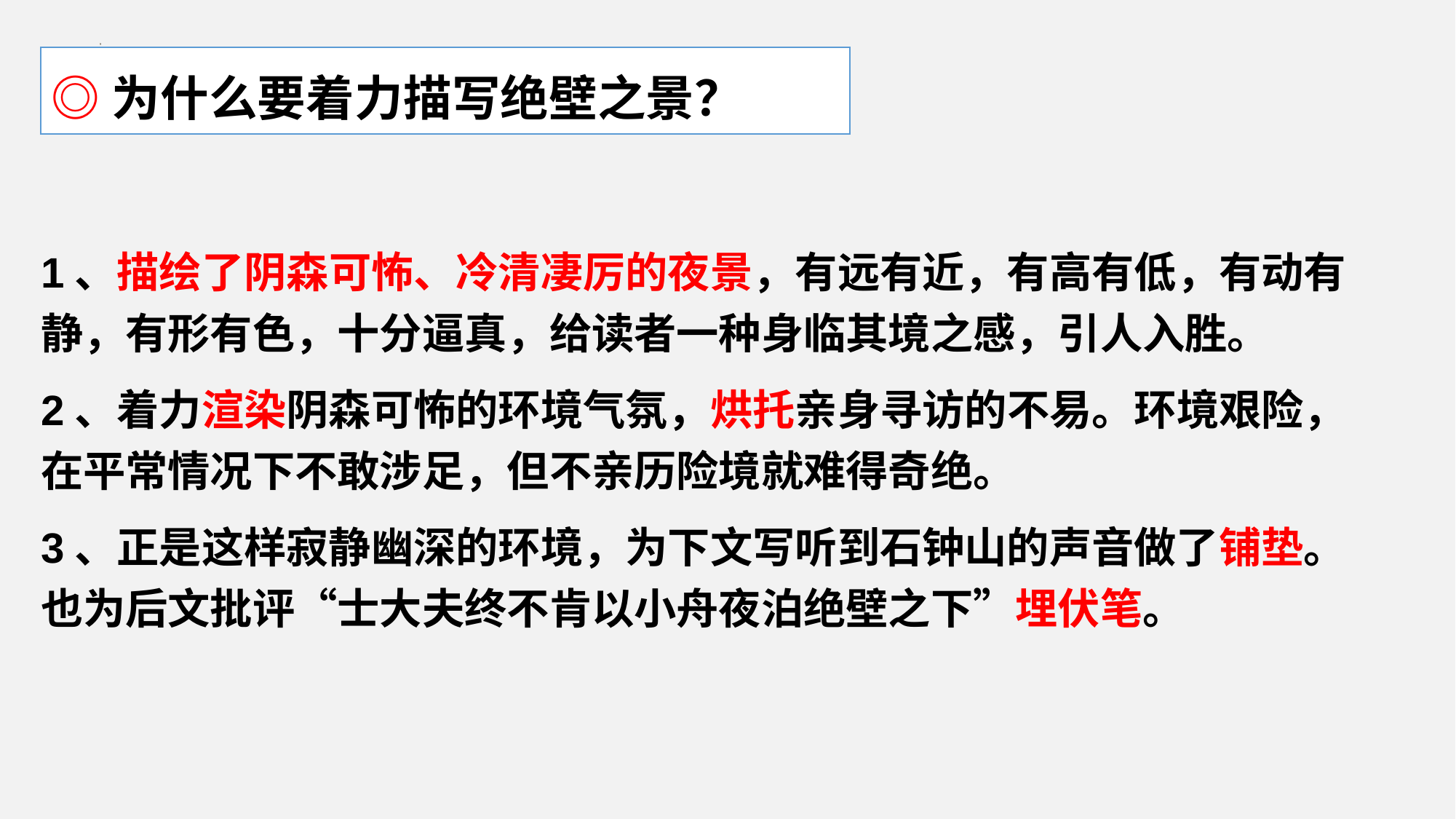

# ◎为什么要着力描写绝壁之景？
1、描绘了阴森可怖、冷清凄厉的夜景，有远有近，有高有低，有动有静，有形有色，十分逼真，给读者一种身临其境之感，引人入胜。
2、着力渲染阴森可怖的环境气氛，烘托亲身寻访的不易。环境艰险，在平常情况下不敢涉足，但不亲历险境就难得奇绝。
3、正是这样寂静幽深的环境，为下文写听到石钟山的声音做了铺垫。也为后文批评“士大夫终不肯以小舟夜泊绝壁之下”埋伏笔。